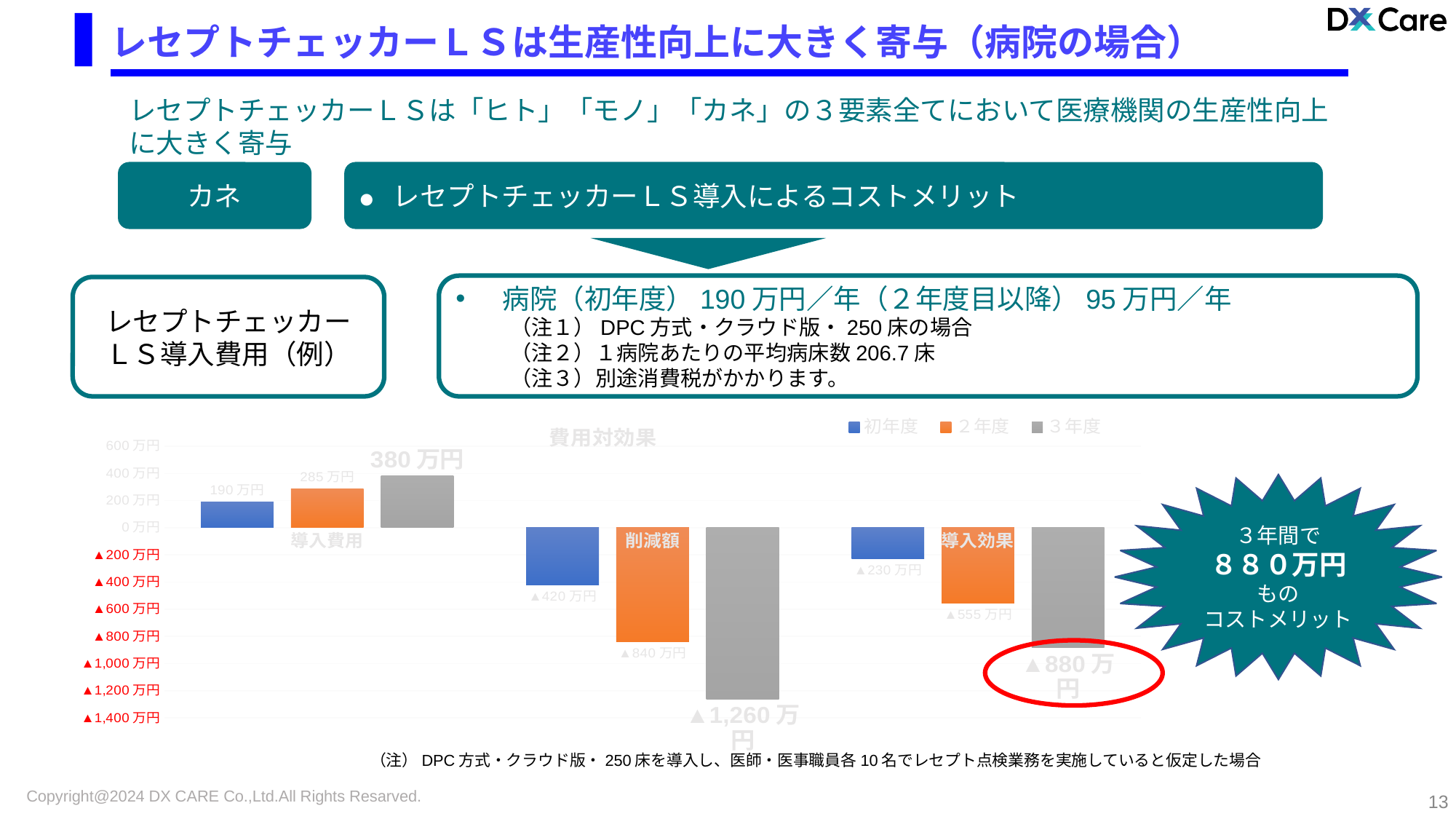

レセプトチェッカーＬＳは生産性向上に大きく寄与（病院の場合）
レセプトチェッカーＬＳは「ヒト」「モノ」「カネ」の３要素全てにおいて医療機関の生産性向上に大きく寄与
カネ
レセプトチェッカーＬＳ導入によるコストメリット

 病院（初年度）190万円／年（２年度目以降）95万円／年
（注１）DPC方式・クラウド版・250床の場合
（注２）１病院あたりの平均病床数206.7床
（注３）別途消費税がかかります。
レセプトチェッカー
ＬＳ導入費用（例）

### Chart: 費用対効果

| Category | 初年度 | ２年度 | ３年度 |
|---|---|---|---|
| 導入費用 | 190.0 | 285.0 | 380.0 |
| 削減額 | -420.0 | -840.0 | -1260.0 |
| 導入効果 | -230.0 | -555.0 | -880.0 |
３年間で
８８０万円もの
コストメリット

（注）DPC方式・クラウド版・250床を導入し、医師・医事職員各10名でレセプト点検業務を実施していると仮定した場合
13